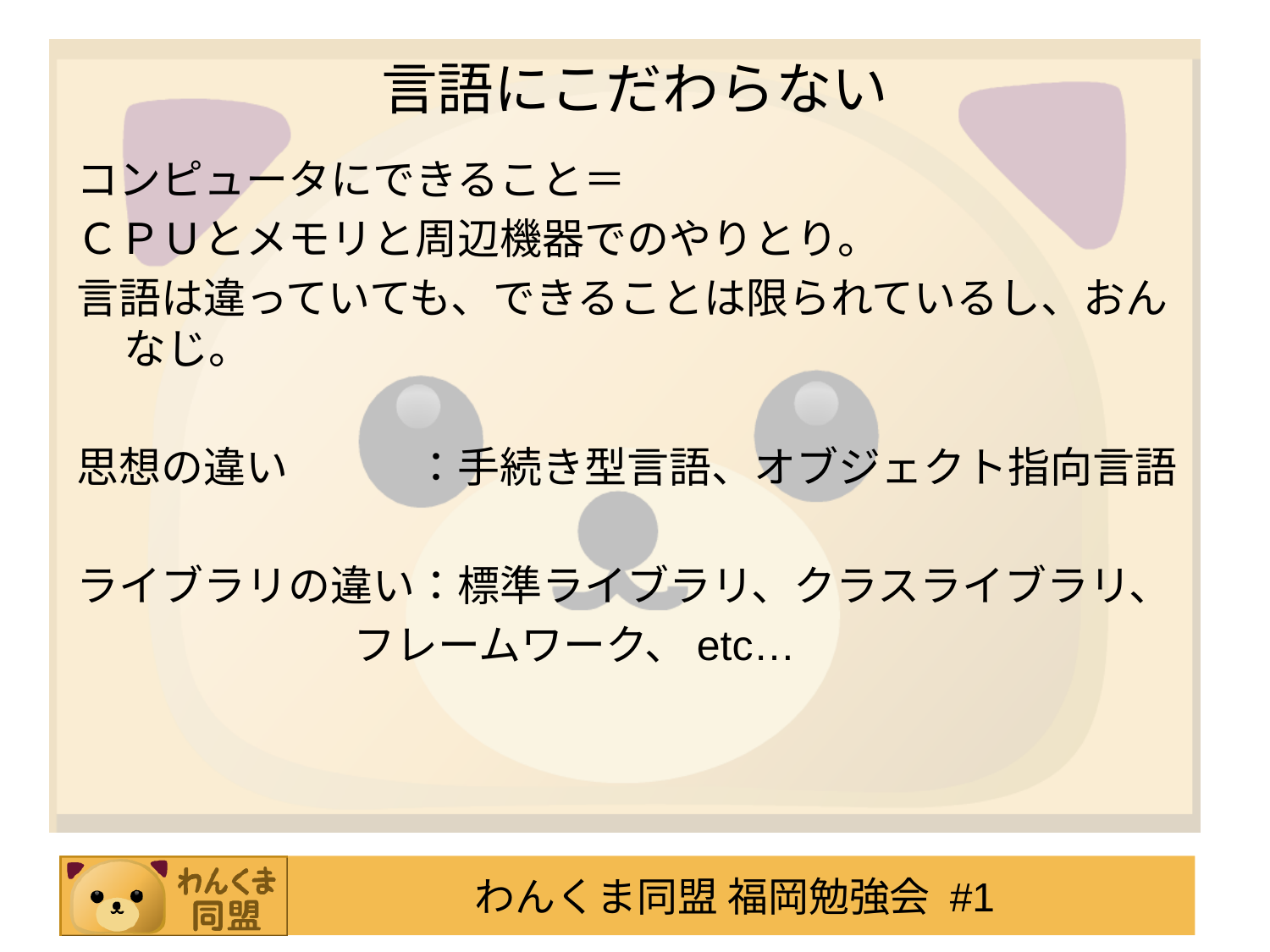

# 言語にこだわらない
コンピュータにできること＝
ＣＰＵとメモリと周辺機器でのやりとり。
言語は違っていても、できることは限られているし、おんなじ。

思想の違い　　　：手続き型言語、オブジェクト指向言語

ライブラリの違い：標準ライブラリ、クラスライブラリ、
                            フレームワーク、etc…